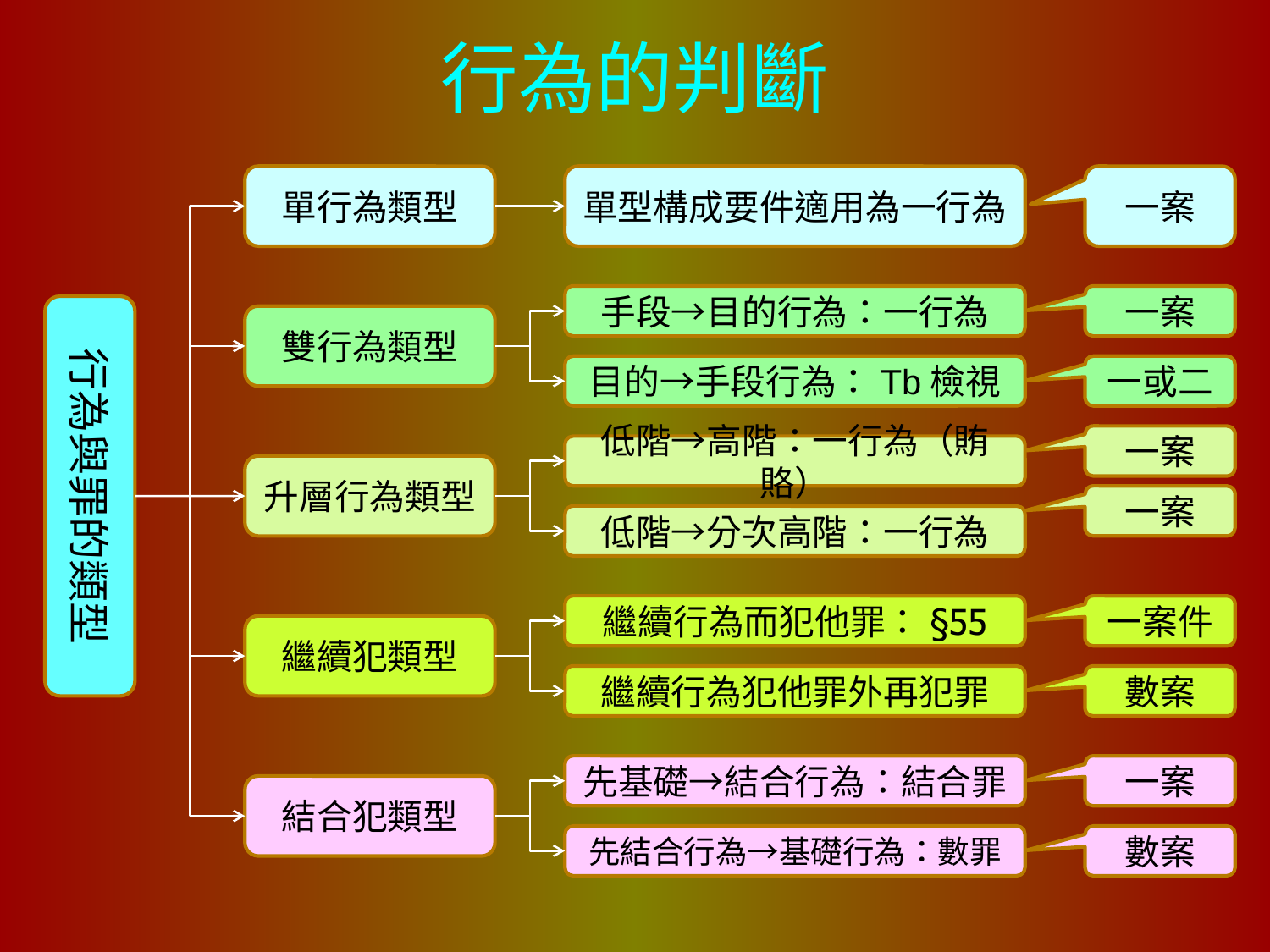

# 行為的判斷
單行為類型
單型構成要件適用為一行為
一案
手段→目的行為：一行為
一案
行為與罪的類型
雙行為類型
目的→手段行為：Tb檢視
一或二
一案
低階→高階：一行為（賄賂）
升層行為類型
一案
低階→分次高階：一行為
繼續行為而犯他罪：§55
一案件
繼續犯類型
繼續行為犯他罪外再犯罪
數案
先基礎→結合行為：結合罪
一案
結合犯類型
先結合行為→基礎行為：數罪
數案